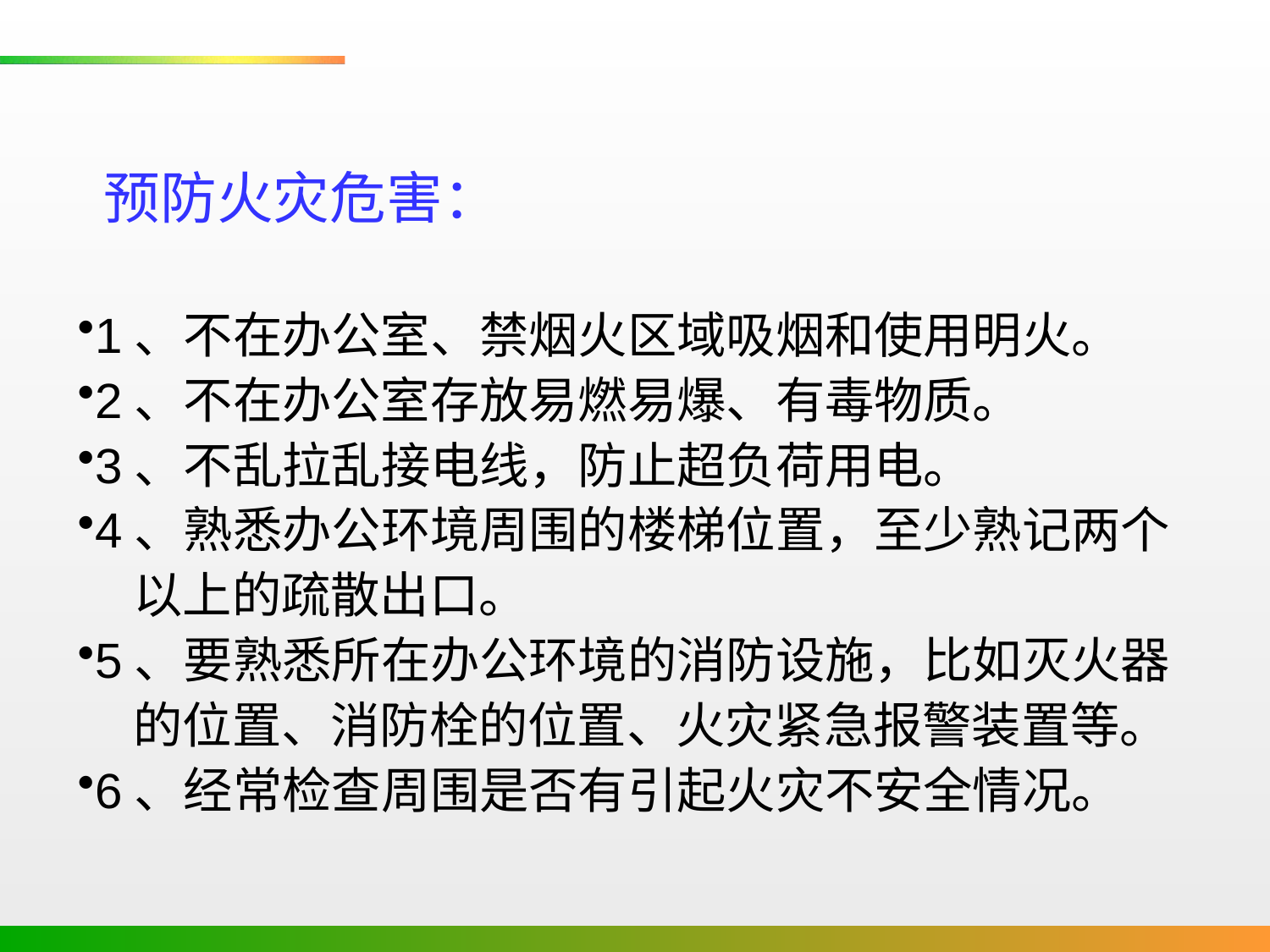

预防火灾危害：

1、不在办公室、禁烟火区域吸烟和使用明火。
2、不在办公室存放易燃易爆、有毒物质。
3、不乱拉乱接电线，防止超负荷用电。
4、熟悉办公环境周围的楼梯位置，至少熟记两个
    以上的疏散出口。
5、要熟悉所在办公环境的消防设施，比如灭火器
    的位置、消防栓的位置、火灾紧急报警装置等。
6、经常检查周围是否有引起火灾不安全情况。